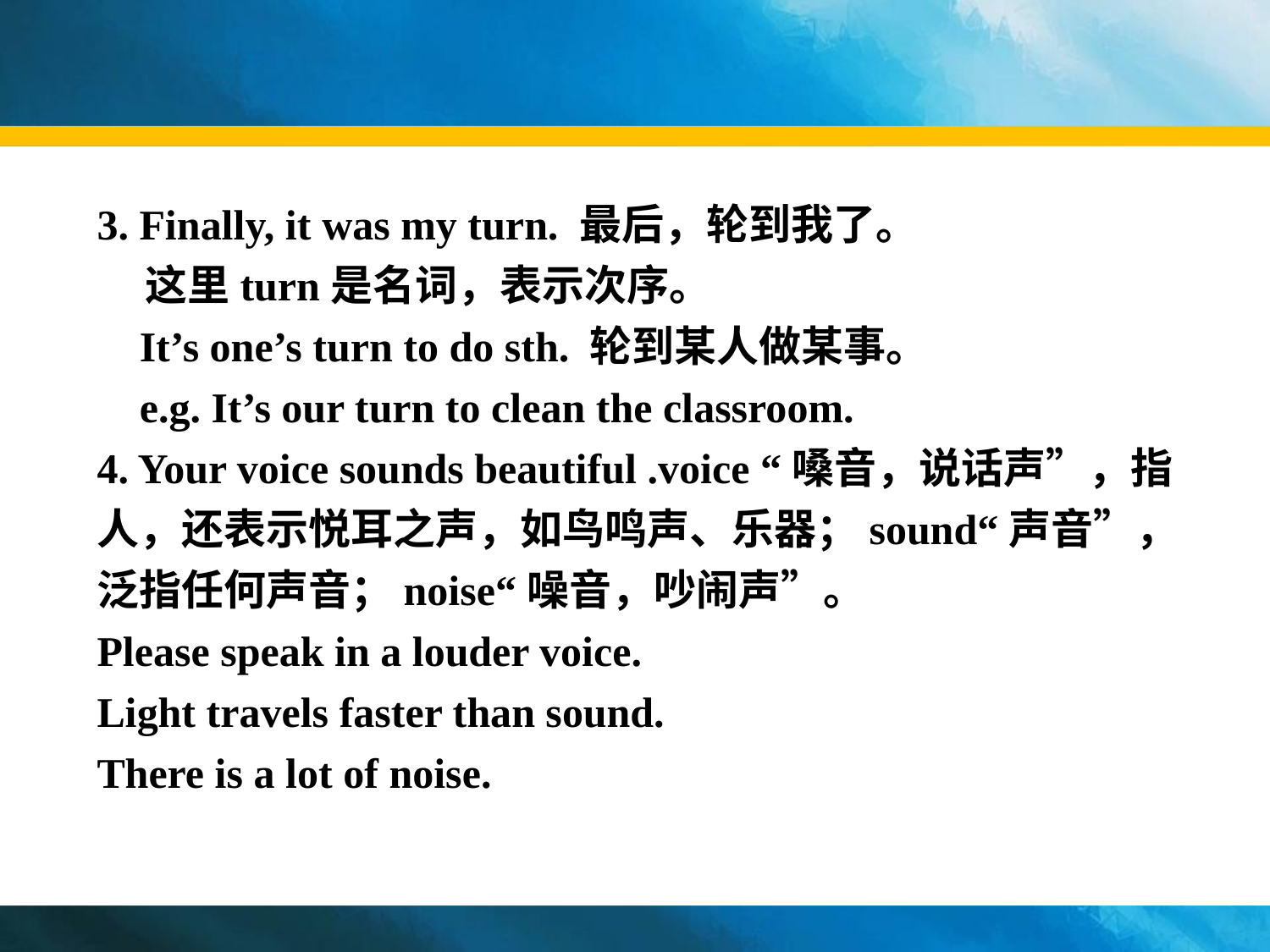

3. Finally, it was my turn. 最后，轮到我了。
    这里turn是名词，表示次序。
    It’s one’s turn to do sth. 轮到某人做某事。
    e.g. It’s our turn to clean the classroom.
4. Your voice sounds beautiful .voice “嗓音，说话声”，指人，还表示悦耳之声，如鸟鸣声、乐器；sound“声音”，泛指任何声音；noise“噪音，吵闹声”。
Please speak in a louder voice.
Light travels faster than sound.
There is a lot of noise.